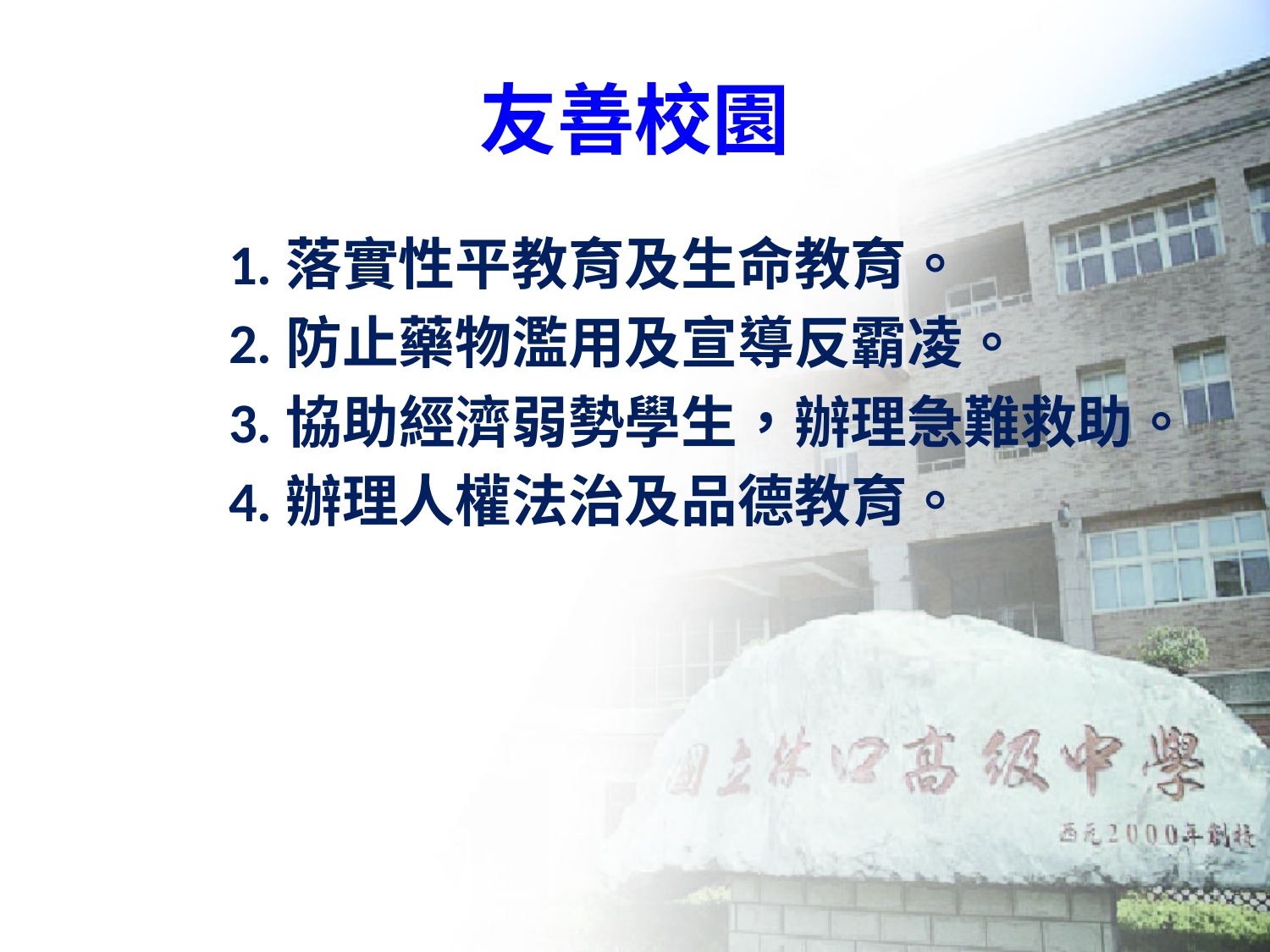

# 友善校園
            1.落實性平教育及生命教育。
            2.防止藥物濫用及宣導反霸凌。
            3.協助經濟弱勢學生，辦理急難救助。
            4.辦理人權法治及品德教育。